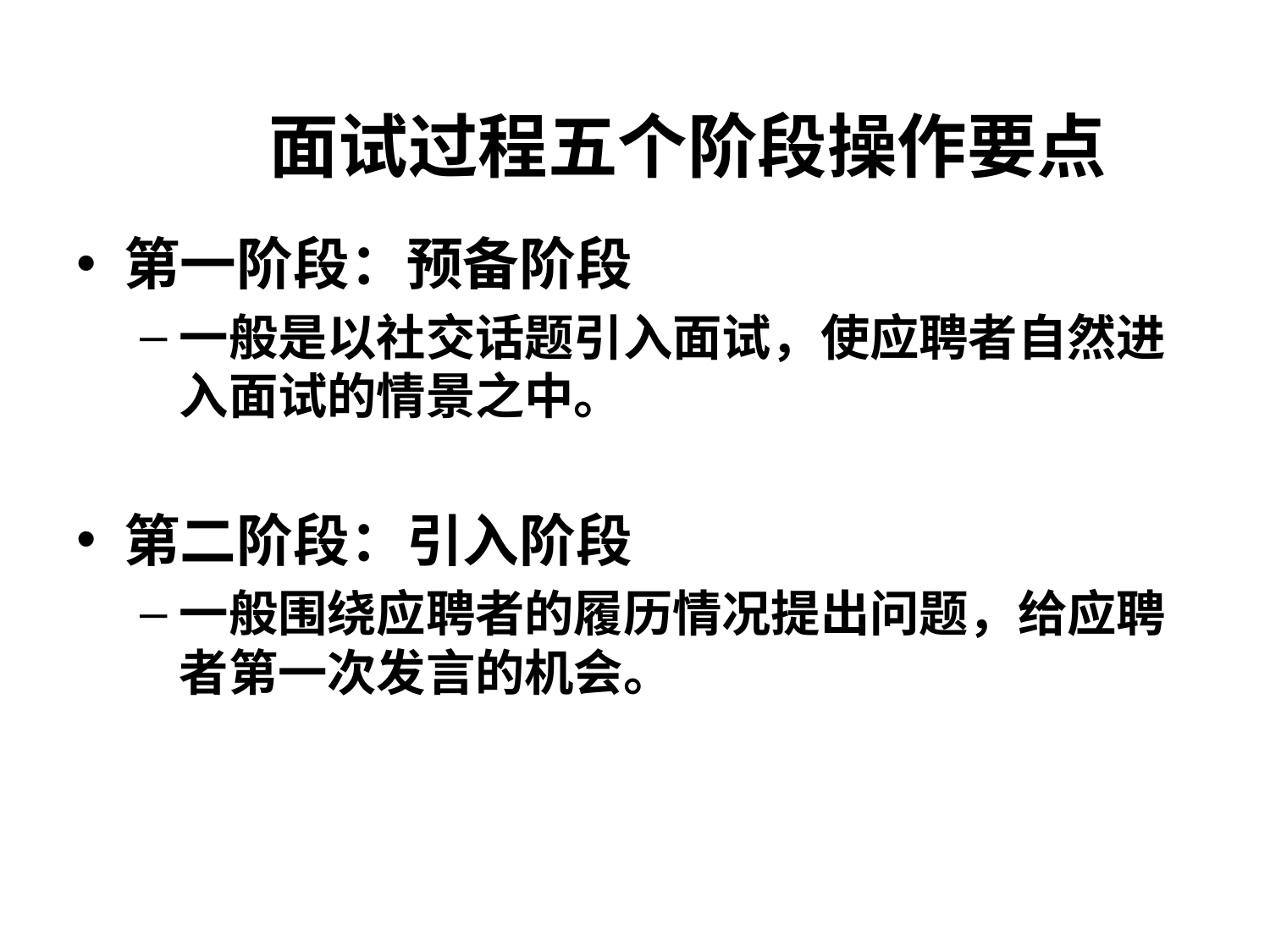

# 面试过程五个阶段操作要点
第一阶段：预备阶段
一般是以社交话题引入面试，使应聘者自然进入面试的情景之中。

第二阶段：引入阶段
一般围绕应聘者的履历情况提出问题，给应聘者第一次发言的机会。